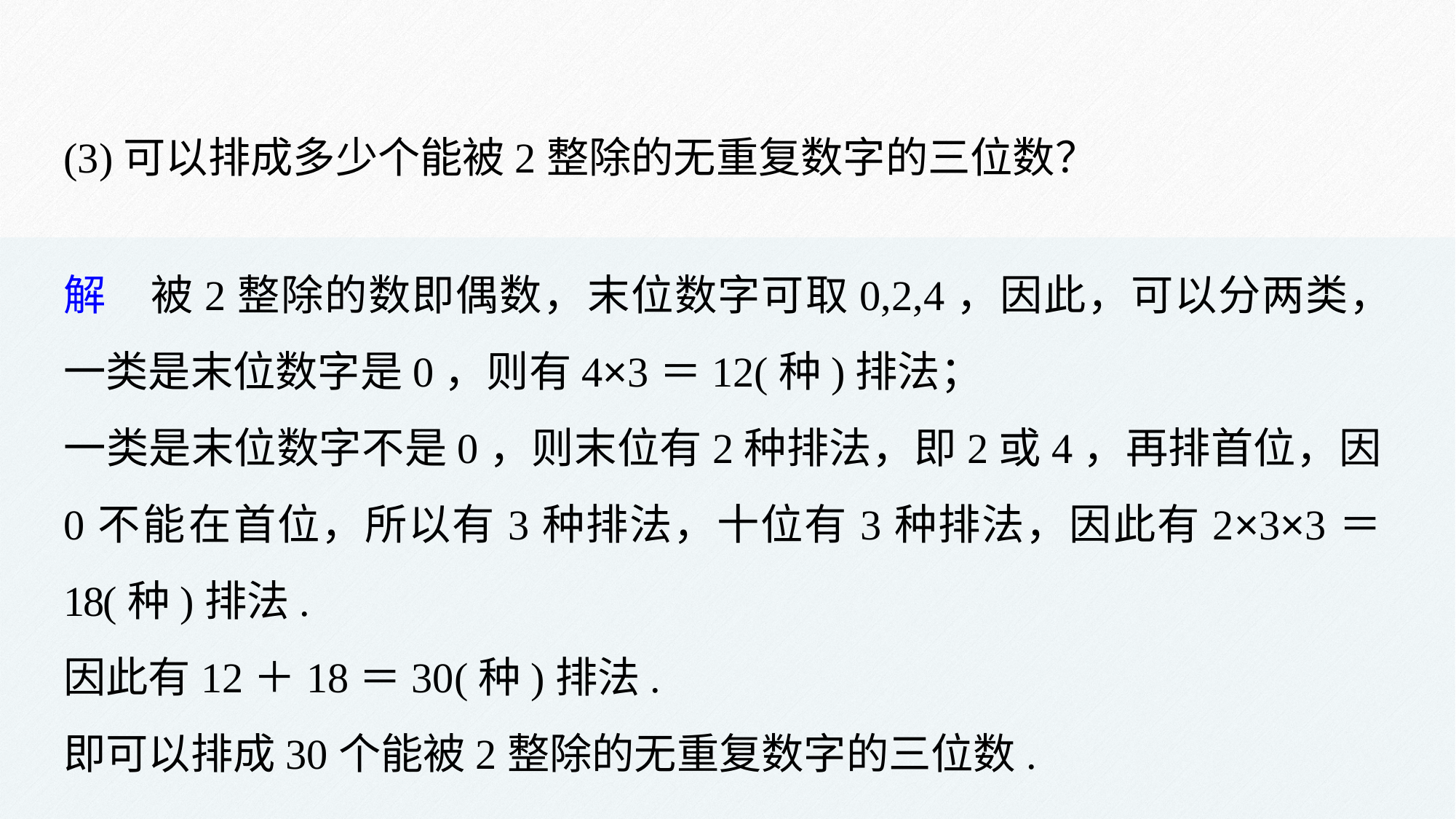

(3)可以排成多少个能被2整除的无重复数字的三位数？
解　被2整除的数即偶数，末位数字可取0,2,4，因此，可以分两类，一类是末位数字是0，则有4×3＝12(种)排法；
一类是末位数字不是0，则末位有2种排法，即2或4，再排首位，因0不能在首位，所以有3种排法，十位有3种排法，因此有2×3×3＝18(种)排法.
因此有12＋18＝30(种)排法.
即可以排成30个能被2整除的无重复数字的三位数.